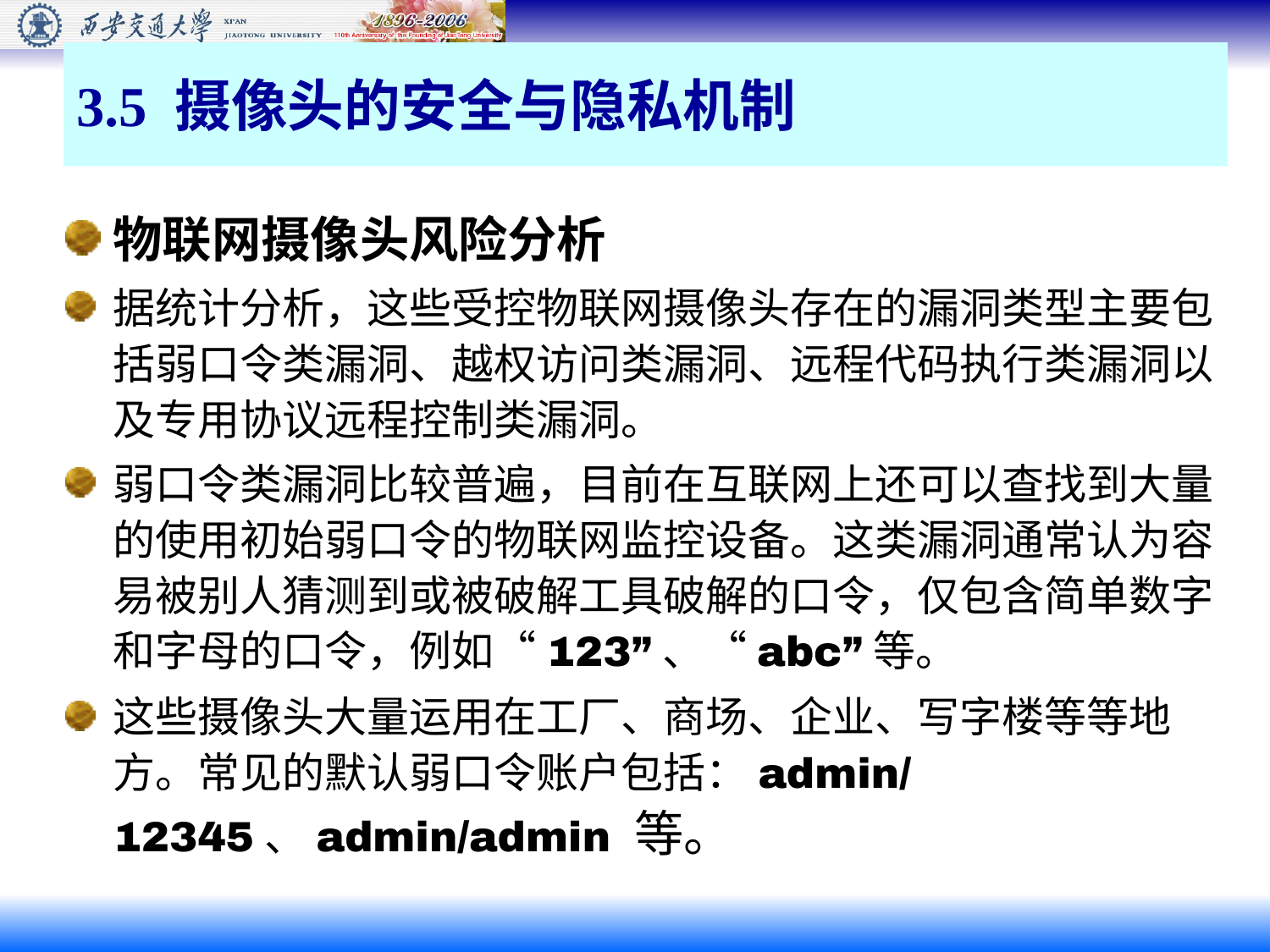

# 3.5 摄像头的安全与隐私机制
物联网摄像头风险分析
据统计分析，这些受控物联网摄像头存在的漏洞类型主要包括弱口令类漏洞、越权访问类漏洞、远程代码执行类漏洞以及专用协议远程控制类漏洞。
弱口令类漏洞比较普遍，目前在互联网上还可以查找到大量的使用初始弱口令的物联网监控设备。这类漏洞通常认为容易被别人猜测到或被破解工具破解的口令，仅包含简单数字和字母的口令，例如“123”、“abc”等。
这些摄像头大量运用在工厂、商场、企业、写字楼等等地方。常见的默认弱口令账户包括：admin/12345、admin/admin 等。